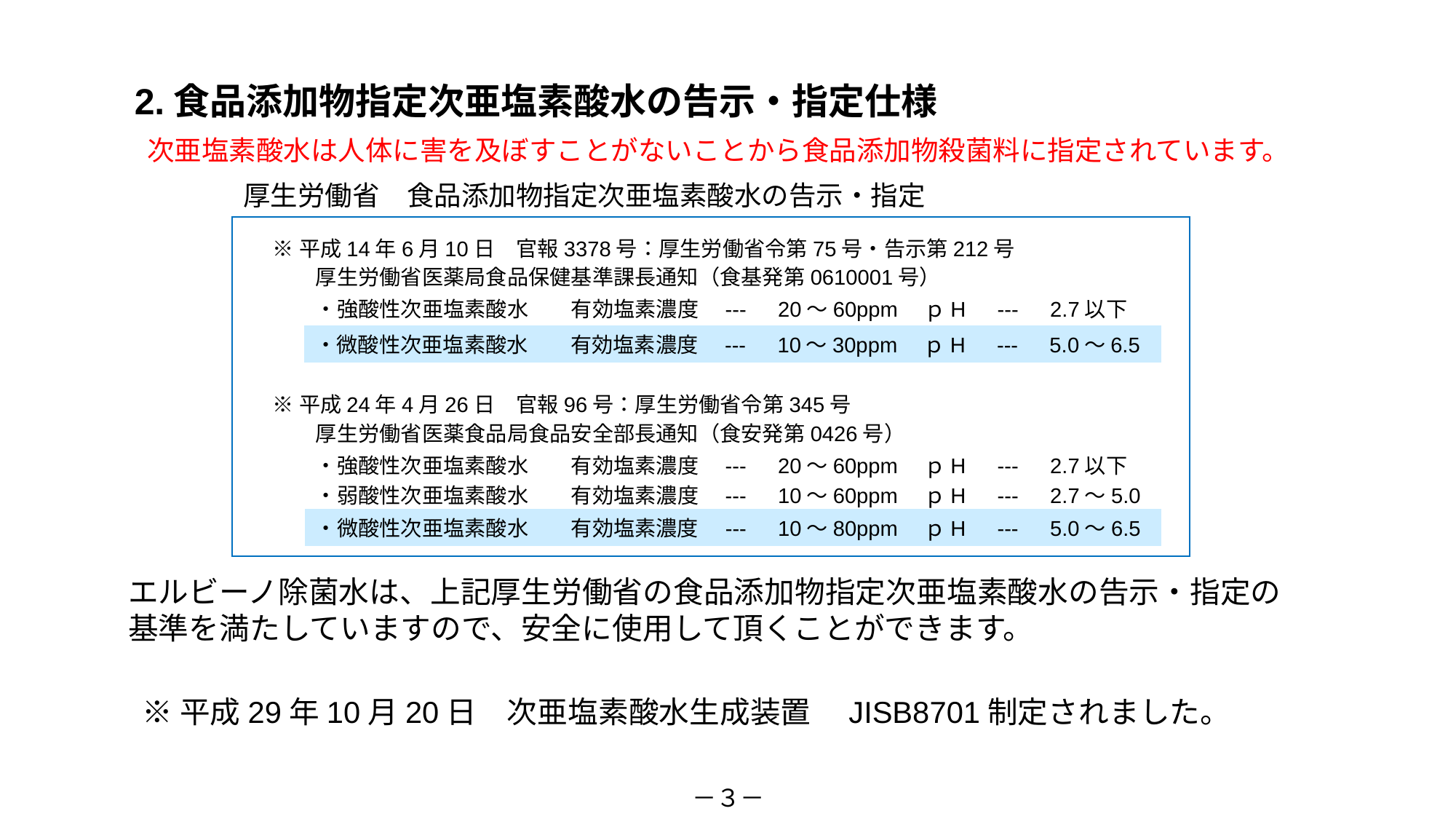

2.食品添加物指定次亜塩素酸水の告示・指定仕様
次亜塩素酸水は人体に害を及ぼすことがないことから食品添加物殺菌料に指定されています。
厚生労働省　食品添加物指定次亜塩素酸水の告示・指定

※平成14年6月10日　官報3378号：厚生労働省令第75号・告示第212号
厚生労働省医薬局食品保健基準課長通知（食基発第0610001号）
・強酸性次亜塩素酸水　　有効塩素濃度　---　20～60ppm　ｐH　---　2.7以下
・微酸性次亜塩素酸水　　有効塩素濃度　---　10～30ppm　ｐH　---　5.0～6.5
※平成24年4月26日　官報96号：厚生労働省令第345号
厚生労働省医薬食品局食品安全部長通知（食安発第0426号）
・強酸性次亜塩素酸水　　有効塩素濃度　---　20～60ppm　ｐH　---　2.7以下
・弱酸性次亜塩素酸水　　有効塩素濃度　---　10～60ppm　ｐH　---　2.7～5.0
・微酸性次亜塩素酸水　　有効塩素濃度　---　10～80ppm　ｐH　---　5.0～6.5
エルビーノ除菌水は、上記厚生労働省の食品添加物指定次亜塩素酸水の告示・指定の
基準を満たしていますので、安全に使用して頂くことができます。
※平成29年10月20日　次亜塩素酸水生成装置　JISB8701制定されました。
－３－